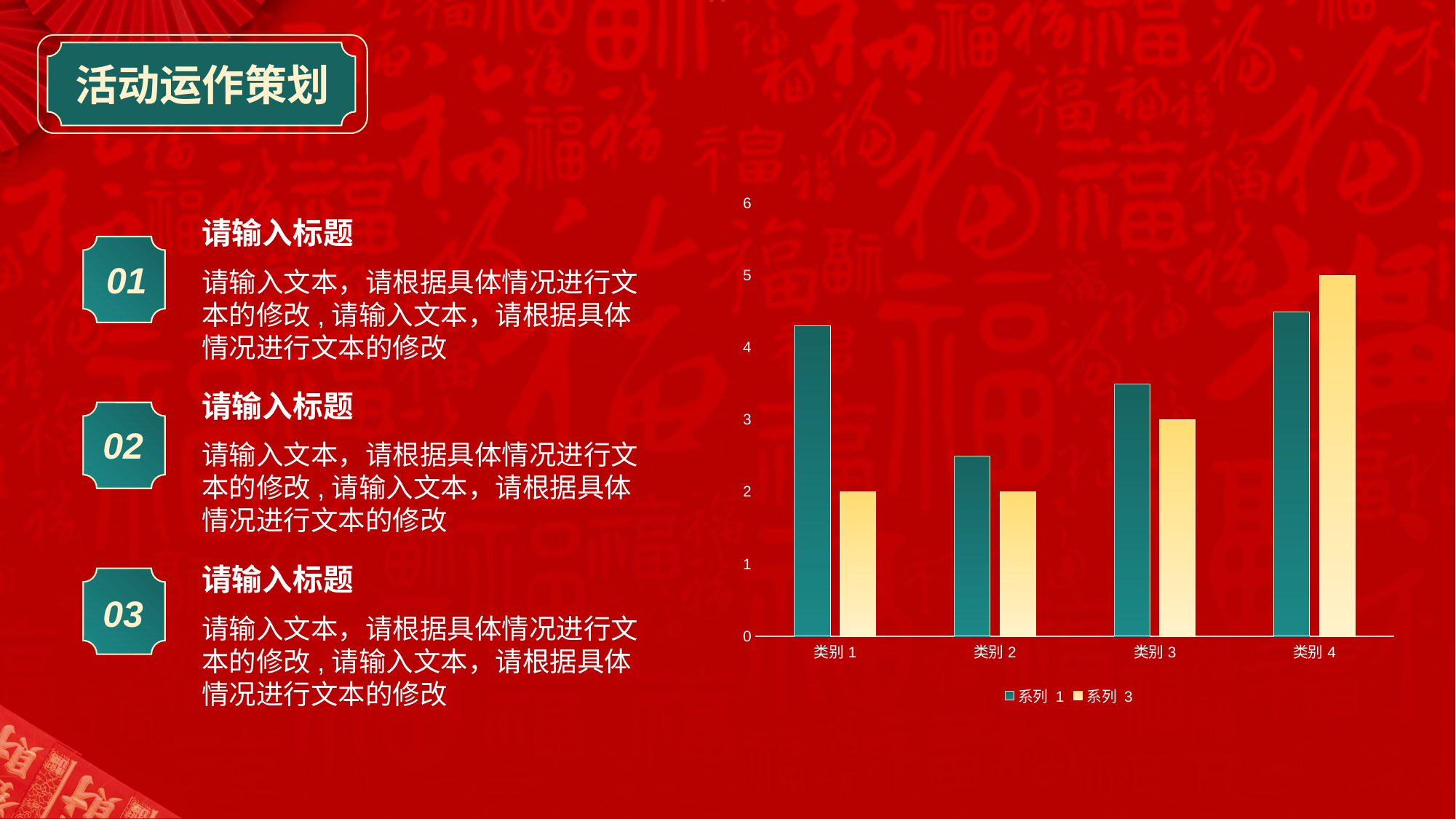

活动运作策划

### Chart

| Category | 系列 1 | 系列 3 |
|---|---|---|
| 类别1 | 4.3 | 2.0 |
| 类别2 | 2.5 | 2.0 |
| 类别3 | 3.5 | 3.0 |
| 类别4 | 4.5 | 5.0 |
请输入标题

01
请输入文本，请根据具体情况进行文本的修改,请输入文本，请根据具体情况进行文本的修改
请输入标题

02
请输入文本，请根据具体情况进行文本的修改,请输入文本，请根据具体情况进行文本的修改
请输入标题

03
请输入文本，请根据具体情况进行文本的修改,请输入文本，请根据具体情况进行文本的修改